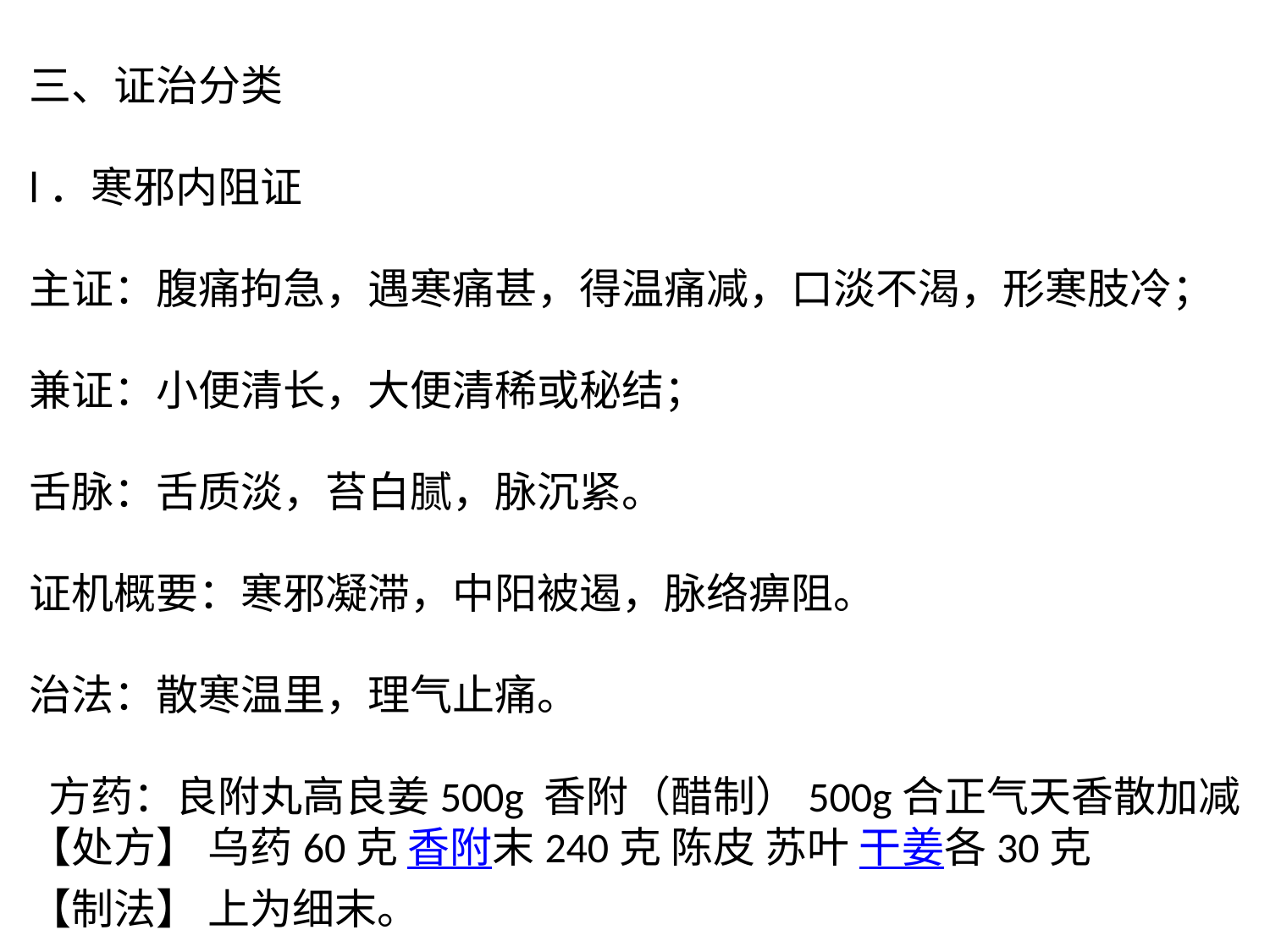

三、证治分类

l．寒邪内阻证

主证：腹痛拘急，遇寒痛甚，得温痛减，口淡不渴，形寒肢冷；

兼证：小便清长，大便清稀或秘结；

舌脉：舌质淡，苔白腻，脉沉紧。

证机概要：寒邪凝滞，中阳被遏，脉络痹阻。

治法：散寒温里，理气止痛。

 方药：良附丸高良姜500g 香附（醋制）500g合正气天香散加减【处方】 乌药60克 香附末240克 陈皮 苏叶 干姜各30克
【制法】 上为细末。
。